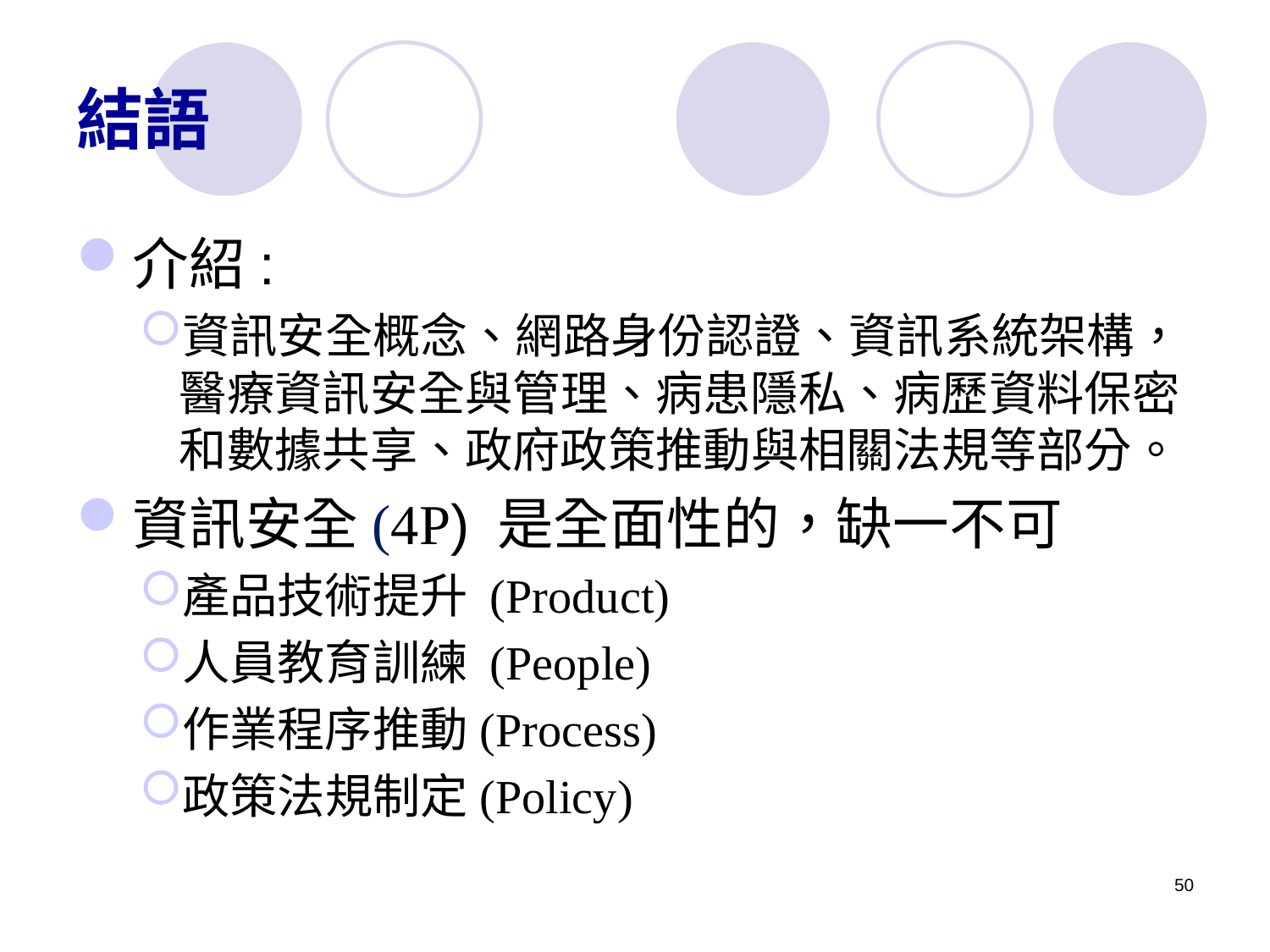

# 結語
介紹:
資訊安全概念、網路身份認證、資訊系統架構，醫療資訊安全與管理、病患隱私、病歷資料保密和數據共享、政府政策推動與相關法規等部分。
資訊安全(4P) 是全面性的，缺一不可
產品技術提升 (Product)
人員教育訓練 (People)
作業程序推動(Process)
政策法規制定(Policy)
50